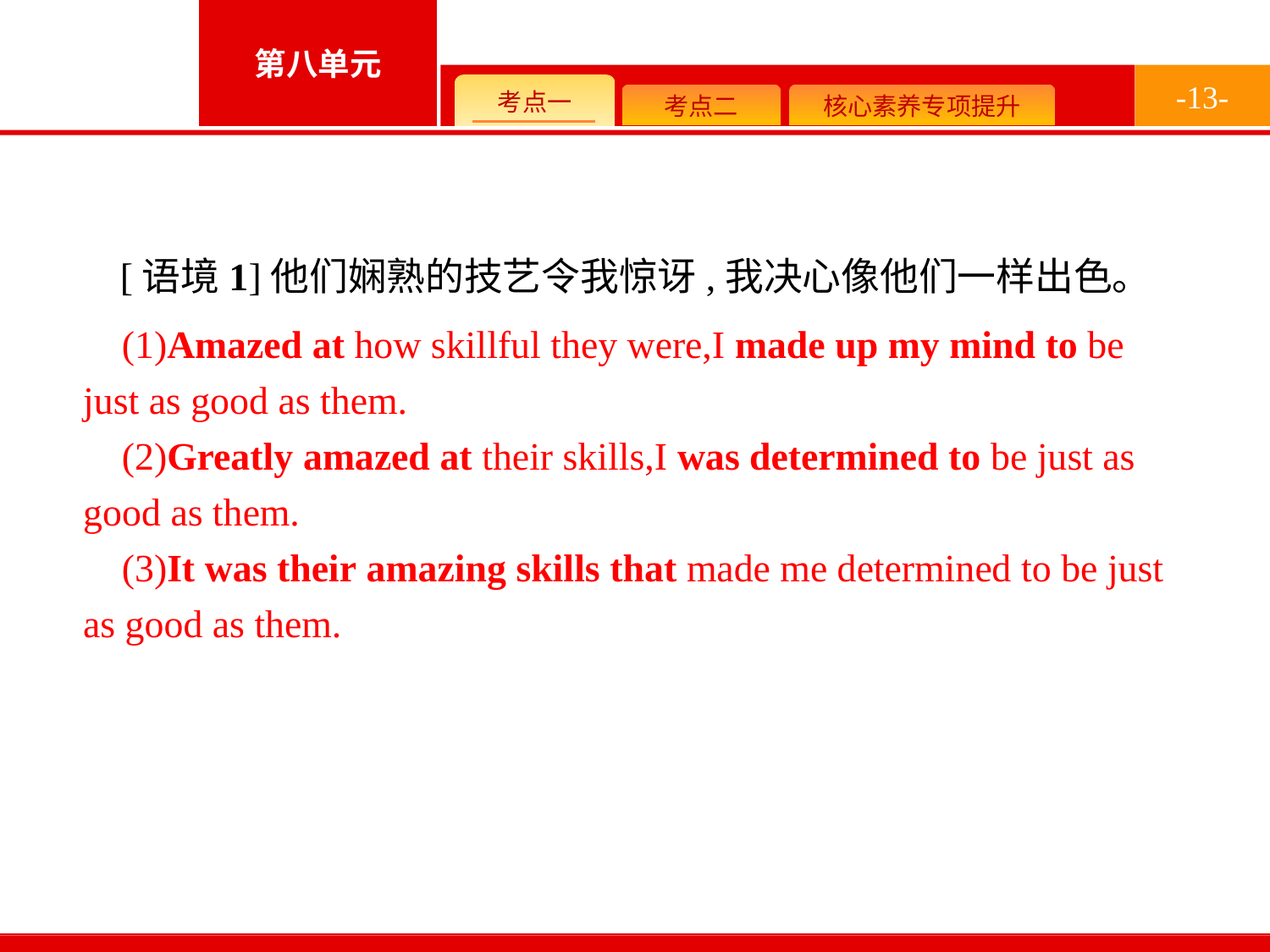

-13-
[语境1]他们娴熟的技艺令我惊讶,我决心像他们一样出色。
(1)Amazed at how skillful they were,I made up my mind to be just as good as them.
(2)Greatly amazed at their skills,I was determined to be just as good as them.
(3)It was their amazing skills that made me determined to be just as good as them.